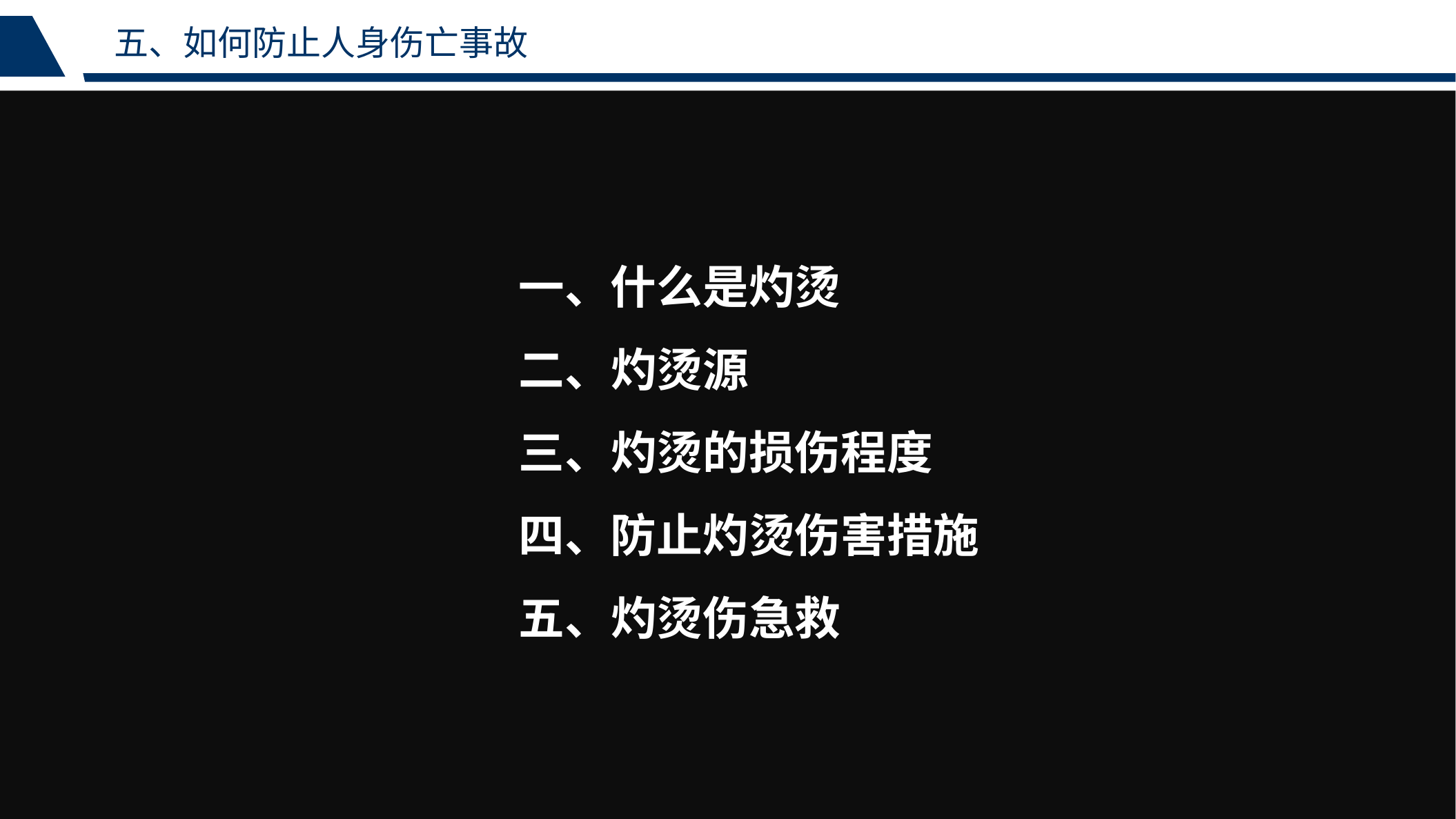

五、如何防止人身伤亡事故

一、什么是灼烫
二、灼烫源
三、灼烫的损伤程度
四、防止灼烫伤害措施
五、灼烫伤急救